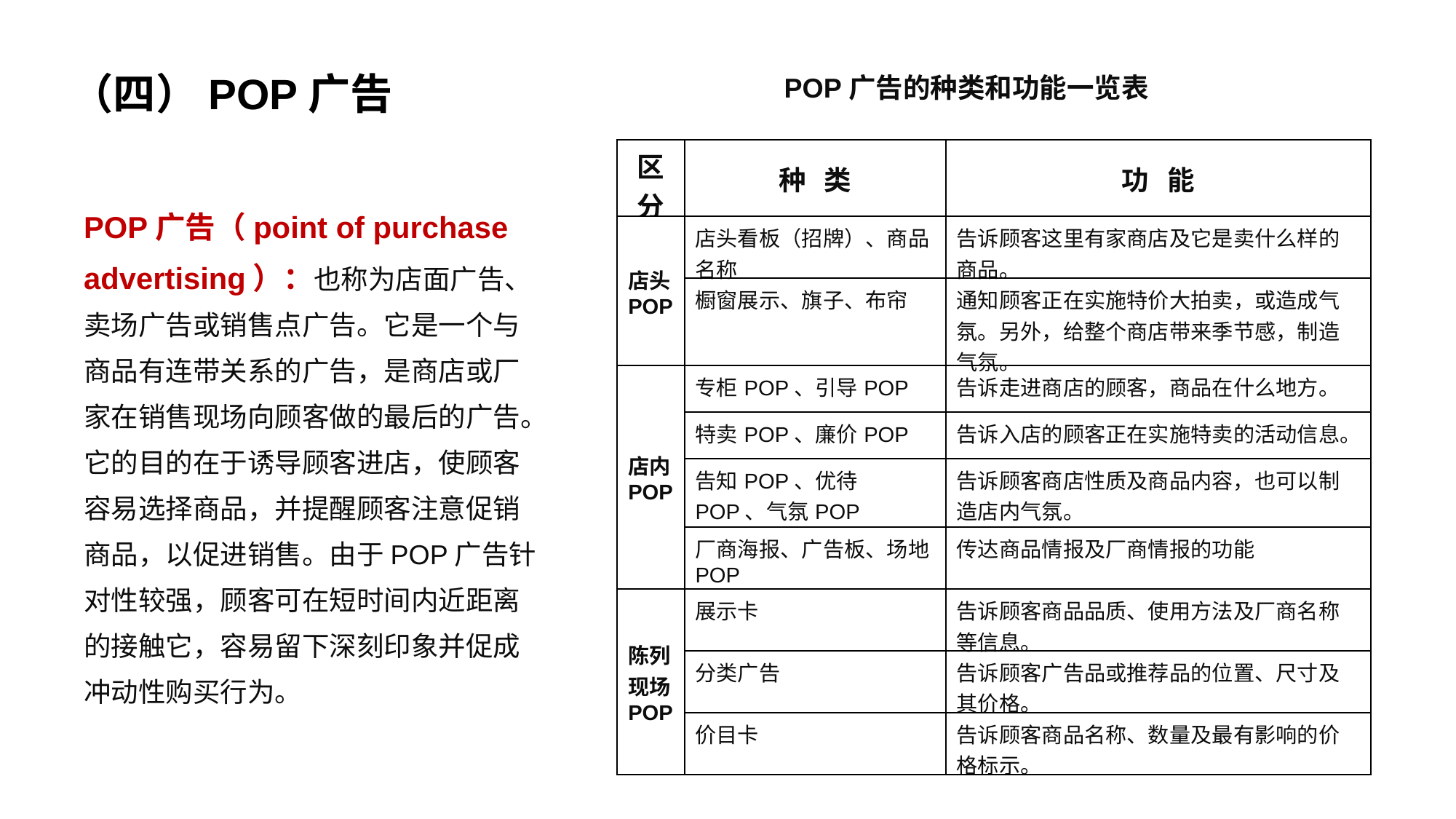

（四）POP广告
    POP广告的种类和功能一览表
| 区分 | 种 类 | 功 能 |
| --- | --- | --- |
| 店头 POP | 店头看板（招牌）、商品名称 | 告诉顾客这里有家商店及它是卖什么样的商品。 |
|  | 橱窗展示、旗子、布帘 | 通知顾客正在实施特价大拍卖，或造成气氛。另外，给整个商店带来季节感，制造气氛。 |
| 店内 POP | 专柜POP、引导POP | 告诉走进商店的顾客，商品在什么地方。 |
|  | 特卖POP、廉价POP | 告诉入店的顾客正在实施特卖的活动信息。 |
|  | 告知POP、优待POP、气氛POP | 告诉顾客商店性质及商品内容，也可以制造店内气氛。 |
|  | 厂商海报、广告板、场地POP | 传达商品情报及厂商情报的功能 |
| 陈列现场POP | 展示卡 | 告诉顾客商品品质、使用方法及厂商名称等信息。 |
|  | 分类广告 | 告诉顾客广告品或推荐品的位置、尺寸及其价格。 |
|  | 价目卡 | 告诉顾客商品名称、数量及最有影响的价格标示。 |
POP广告（point of purchase advertising）：也称为店面广告、卖场广告或销售点广告。它是一个与商品有连带关系的广告，是商店或厂家在销售现场向顾客做的最后的广告。它的目的在于诱导顾客进店，使顾客容易选择商品，并提醒顾客注意促销商品，以促进销售。由于POP广告针对性较强，顾客可在短时间内近距离的接触它，容易留下深刻印象并促成冲动性购买行为。